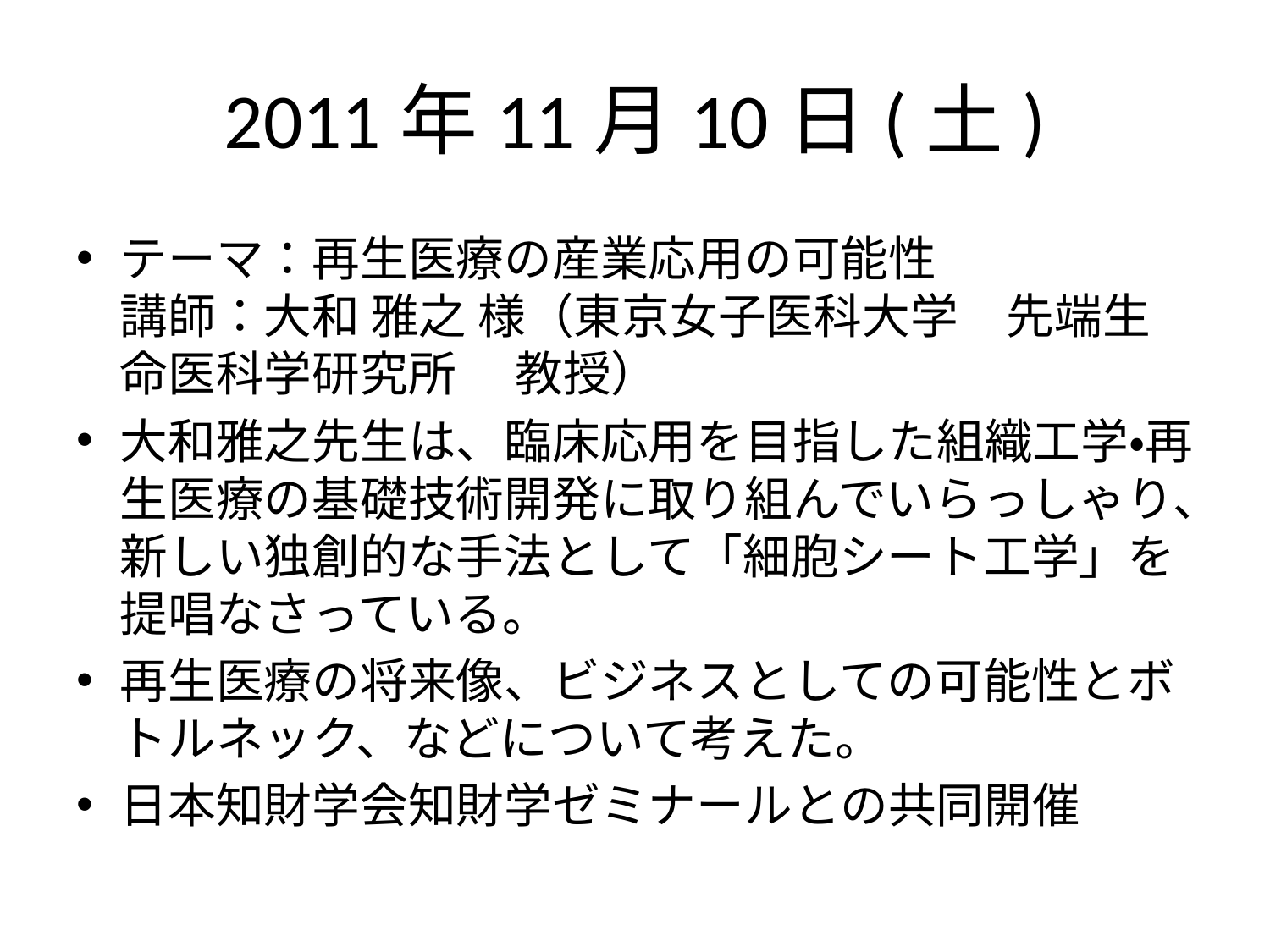

# 2011年11月10日(土)
テーマ：再生医療の産業応用の可能性
講師：大和 雅之 様（東京女子医科大学　先端生命医科学研究所 　教授）
大和雅之先生は、臨床応用を目指した組織工学・再生医療の基礎技術開発に取り組んでいらっしゃり、新しい独創的な手法として「細胞シート工学」を提唱なさっている。
再生医療の将来像、ビジネスとしての可能性とボトルネック、などについて考えた。
日本知財学会知財学ゼミナールとの共同開催